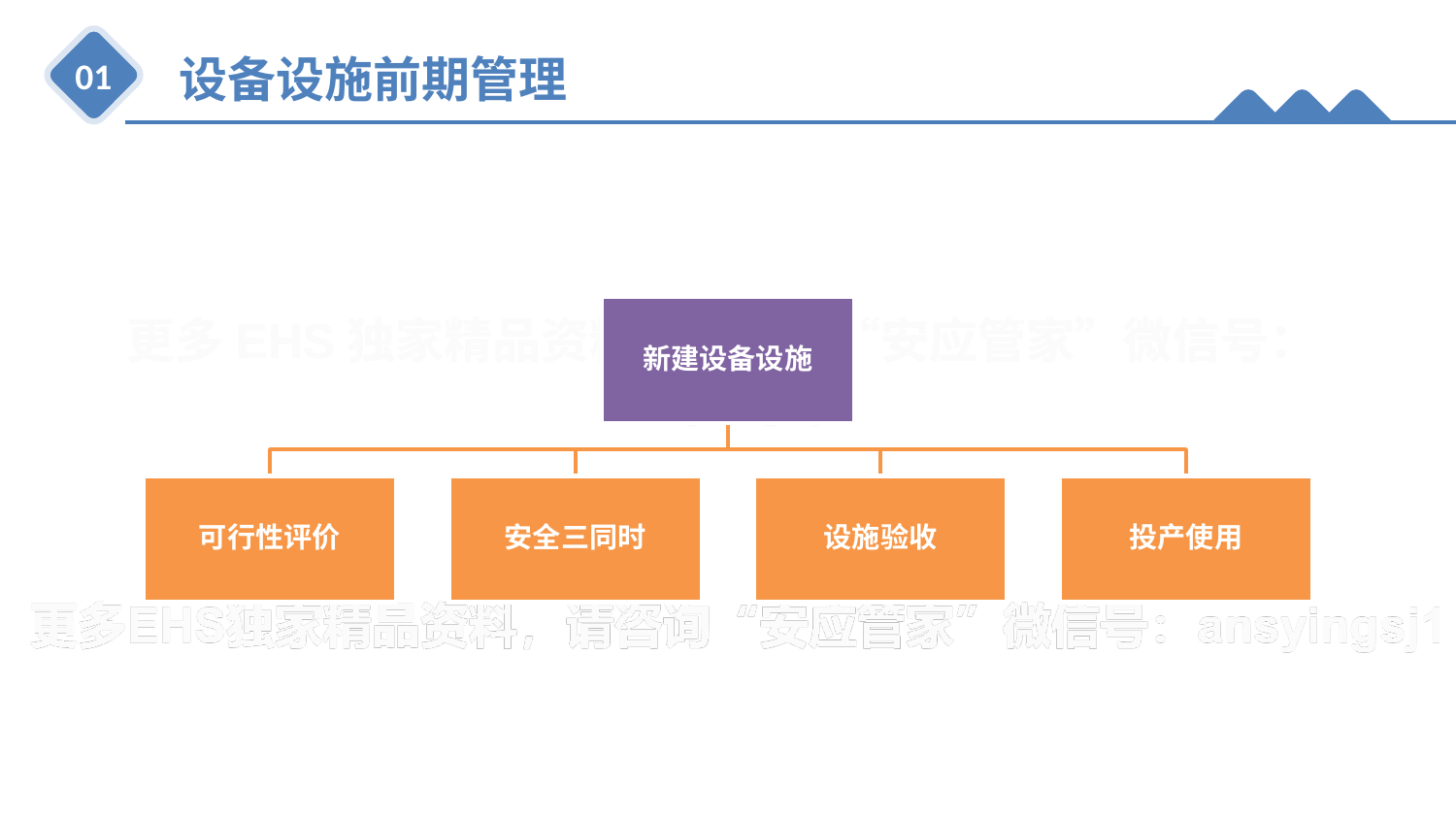

设备设施前期管理
01

新建设备设施
可行性评价
安全三同时
设施验收
投产使用